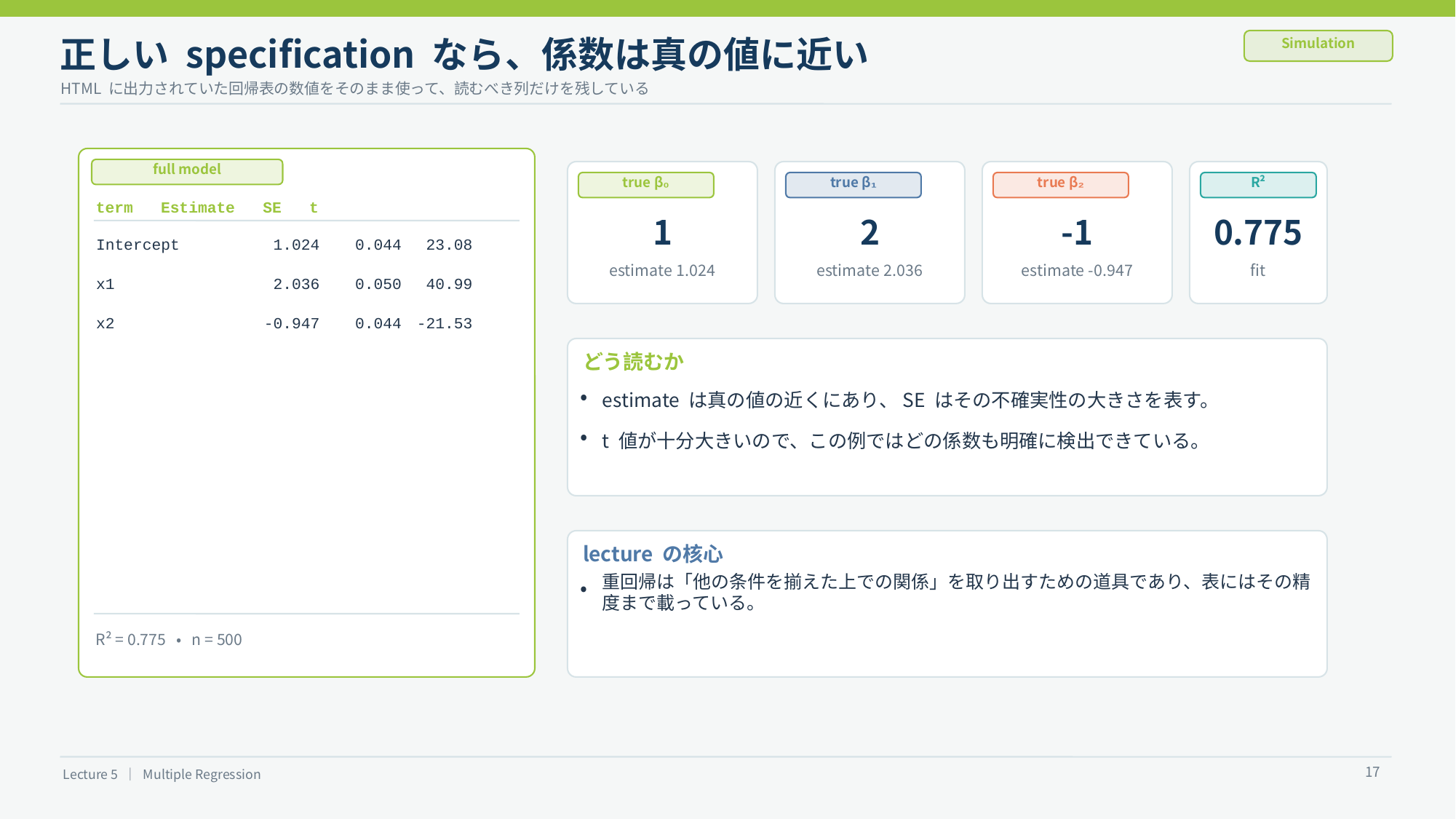

正しい specification なら、係数は真の値に近い
Simulation
HTML に出力されていた回帰表の数値をそのまま使って、読むべき列だけを残している

full model

true β₀
true β₁
true β₂
R²
term   Estimate   SE   t
1
2
-1
0.775

Intercept
1.024
0.044
23.08
estimate 1.024
estimate 2.036
estimate -0.947
fit
x1
2.036
0.050
40.99
x2
-0.947
0.044
-21.53

どう読むか
estimate は真の値の近くにあり、SE はその不確実性の大きさを表す。
•
t 値が十分大きいので、この例ではどの係数も明確に検出できている。
•

lecture の核心
重回帰は「他の条件を揃えた上での関係」を取り出すための道具であり、表にはその精度まで載っている。
•

R² = 0.775   •   n = 500

17
Lecture 5 ｜ Multiple Regression